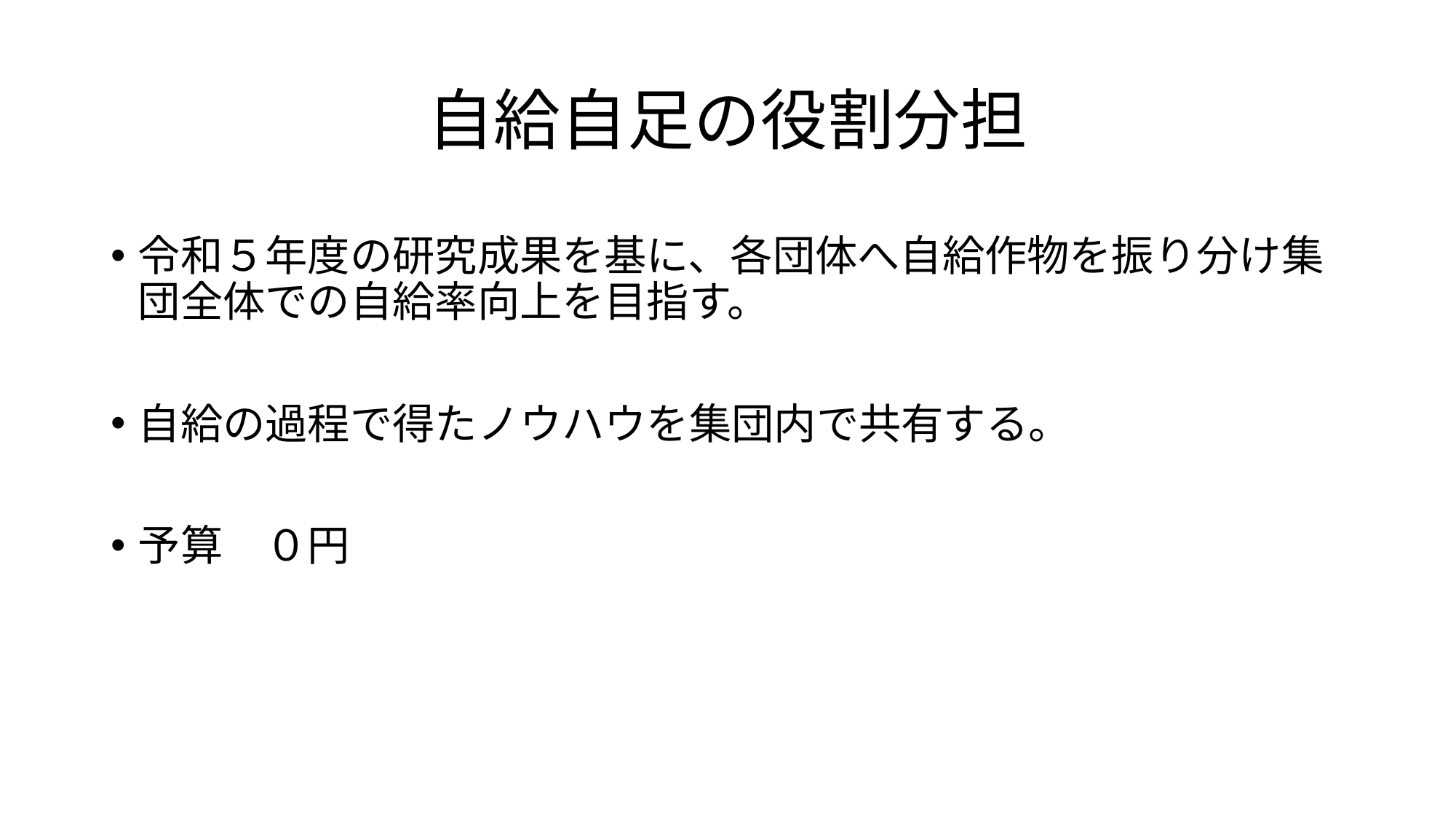

# 自給自足の役割分担

令和５年度の研究成果を基に、各団体へ自給作物を振り分け集団全体での自給率向上を目指す。

自給の過程で得たノウハウを集団内で共有する。

予算　０円